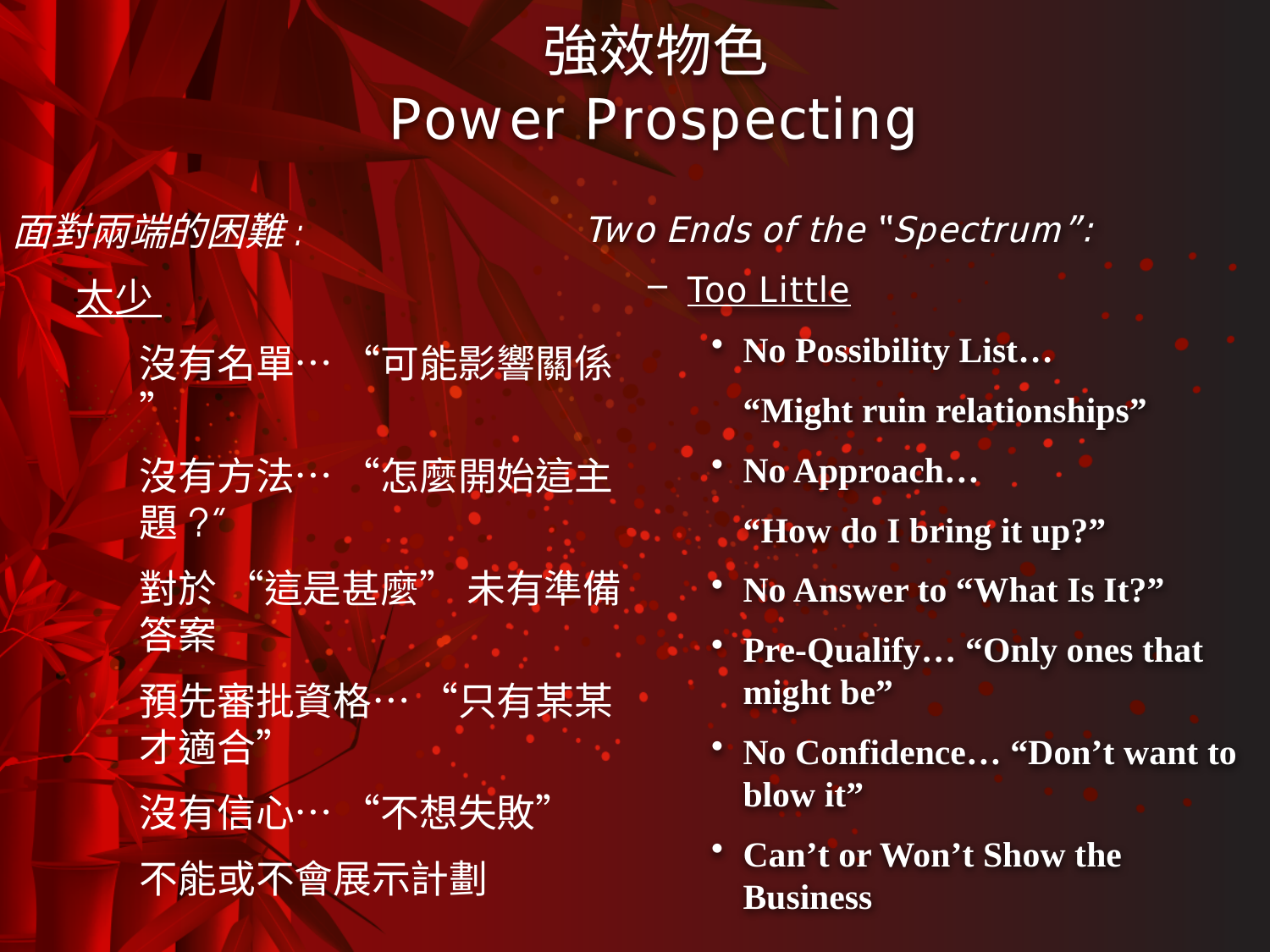

強效物色
Power Prospecting
#
面對兩端的困難:
太少
沒有名單… “可能影響關係”
沒有方法… “怎麼開始這主題?”
對於 “這是甚麼” 未有準備答案
預先審批資格… “只有某某才適合”
沒有信心… “不想失敗”
不能或不會展示計劃

Two Ends of the “Spectrum”:
Too Little
No Possibility List…
	“Might ruin relationships”
No Approach…
	“How do I bring it up?”
No Answer to “What Is It?”
Pre-Qualify… “Only ones that might be”
No Confidence… “Don’t want to blow it”
Can’t or Won’t Show the Business